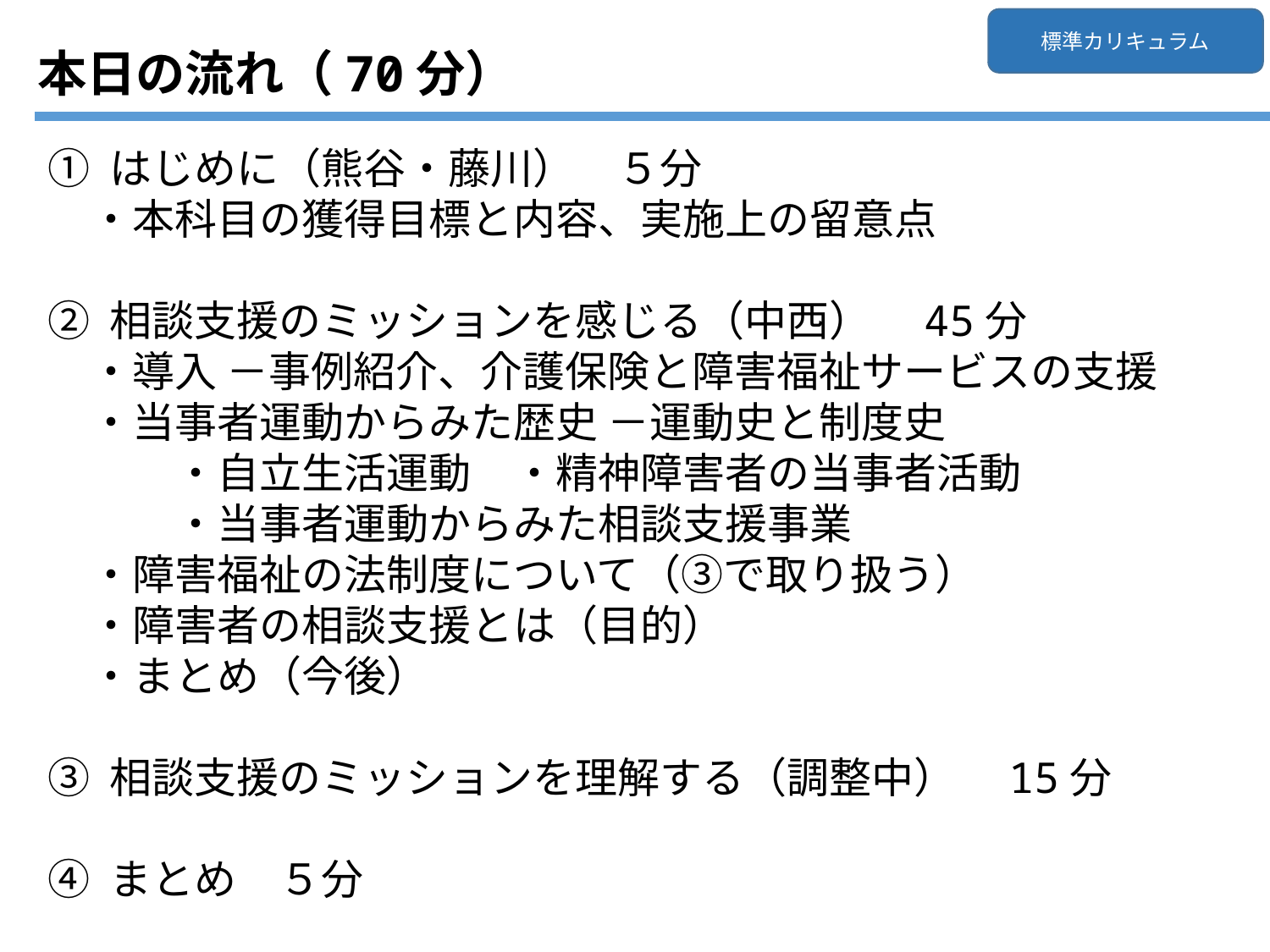

標準カリキュラム
本日の流れ（70分）
① はじめに（熊谷・藤川）　５分
　・本科目の獲得目標と内容、実施上の留意点

② 相談支援のミッションを感じる（中西）　45分
　・導入 －事例紹介、介護保険と障害福祉サービスの支援
　・当事者運動からみた歴史 －運動史と制度史
　　　・自立生活運動　・精神障害者の当事者活動
　　　・当事者運動からみた相談支援事業
　・障害福祉の法制度について（③で取り扱う）
　・障害者の相談支援とは（目的）
　・まとめ（今後）

③ 相談支援のミッションを理解する（調整中）　15分

④ まとめ　５分